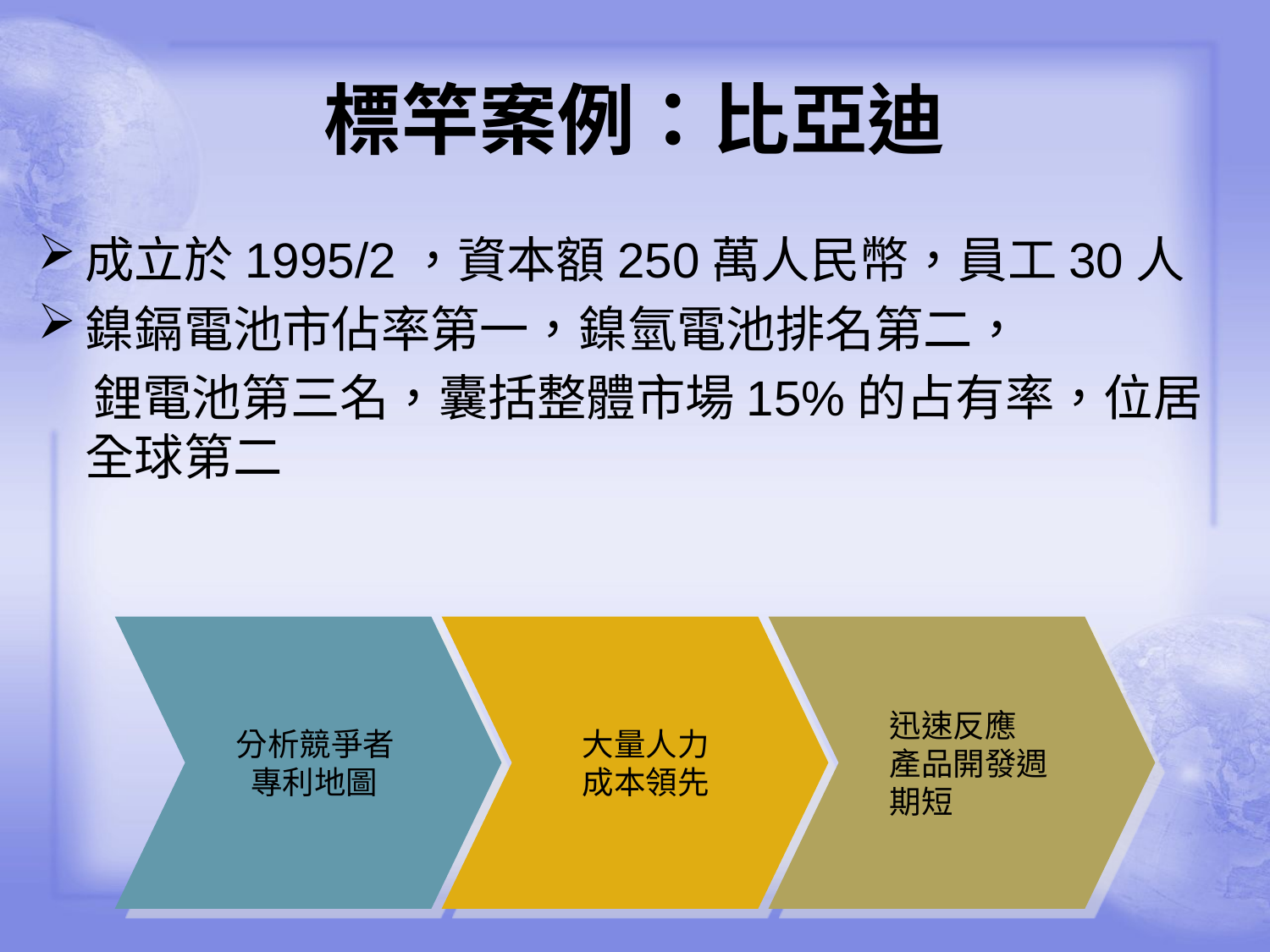

# 標竿案例：比亞迪
成立於1995/2，資本額250萬人民幣，員工30人
鎳鎘電池市佔率第一，鎳氫電池排名第二，
    鋰電池第三名，囊括整體市場15%的占有率，位居全球第二

  分析競爭者
    專利地圖
  大量人力
  成本領先
   迅速反應
   產品開發週
   期短